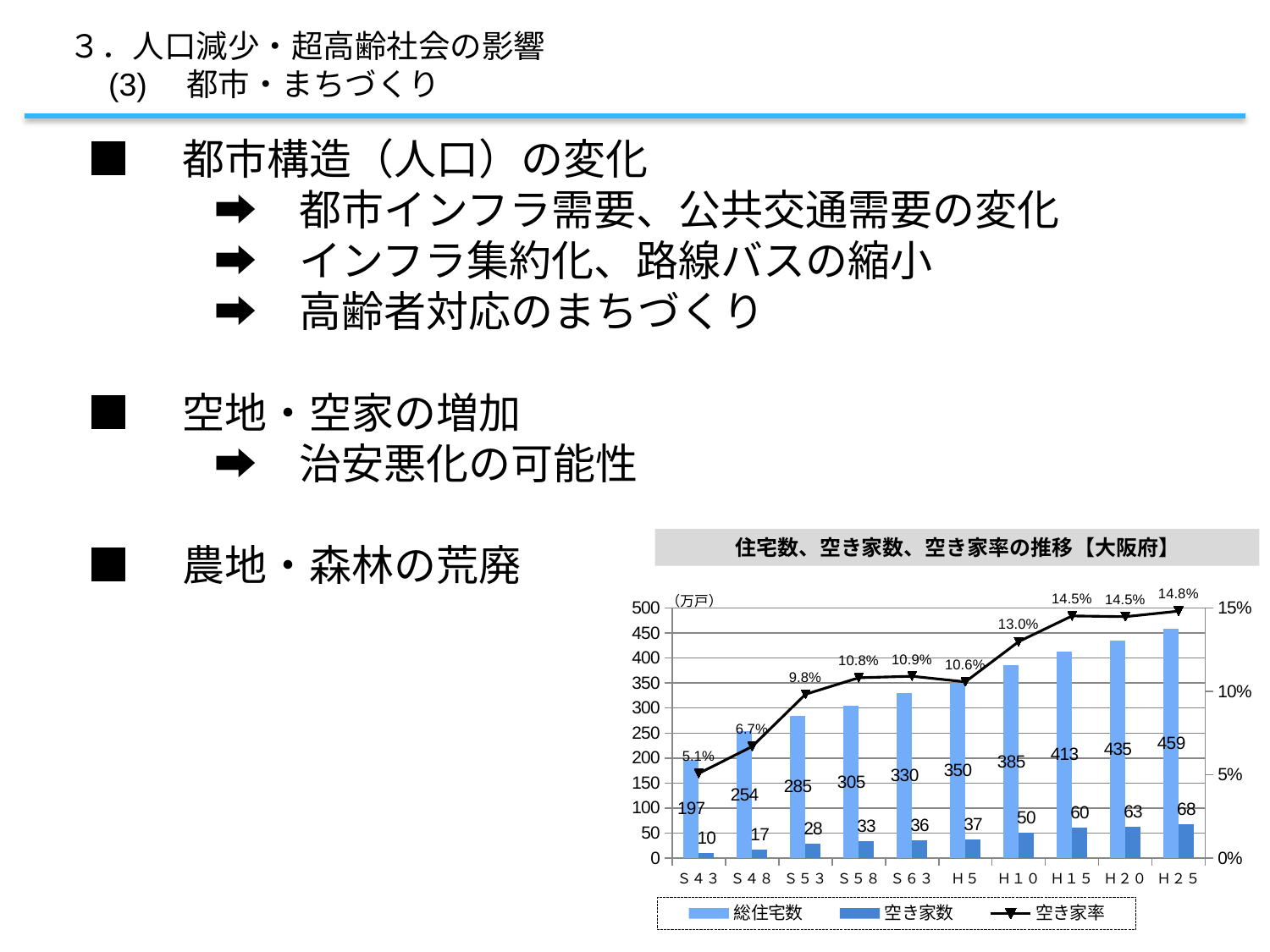

３．人口減少・超高齢社会の影響
　　(3)　都市・まちづくり
■　都市構造（人口）の変化
　　　➡　都市インフラ需要、公共交通需要の変化
　　　➡　インフラ集約化、路線バスの縮小
　　　➡　高齢者対応のまちづくり

■　空地・空家の増加
　　　➡　治安悪化の可能性

■　農地・森林の荒廃

住宅数、空き家数、空き家率の推移【大阪府】

### Chart

| Category | 総住宅数 | 空き家数 | 空き家率 |
|---|---|---|---|
| Ｓ４３ | 197.0 | 10.0 | 0.050761421319796954 |
| Ｓ４８ | 254.0 | 17.0 | 0.06692913385826772 |
| Ｓ５３ | 285.0 | 28.0 | 0.09824561403508772 |
| Ｓ５８ | 305.0 | 33.0 | 0.10819672131147541 |
| Ｓ６３ | 330.0 | 36.0 | 0.10909090909090909 |
| Ｈ５ | 350.0 | 37.0 | 0.10571428571428572 |
| Ｈ１０ | 385.0 | 50.0 | 0.12987012987012986 |
| Ｈ１５ | 413.0 | 60.0 | 0.14527845036319612 |
| Ｈ２０ | 435.0 | 63.0 | 0.14482758620689656 |
| Ｈ２５ | 459.0 | 68.0 | 0.14814814814814814 |
（万戸）